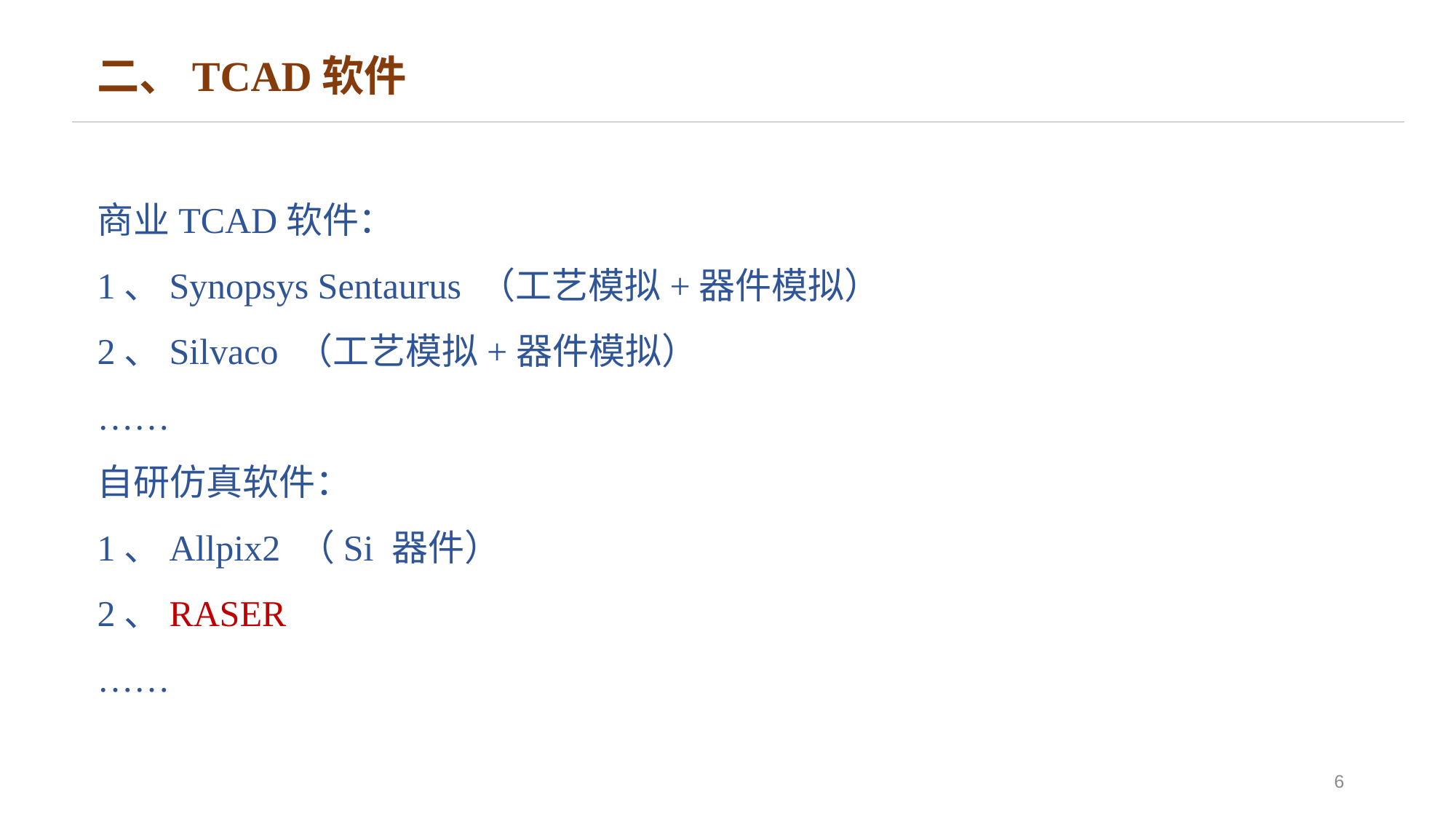

二、TCAD软件
商业TCAD软件：
1、Synopsys Sentaurus （工艺模拟+器件模拟）
2、Silvaco （工艺模拟+器件模拟）
……
自研仿真软件：
1、Allpix2 （Si 器件）
2、RASER
……
6